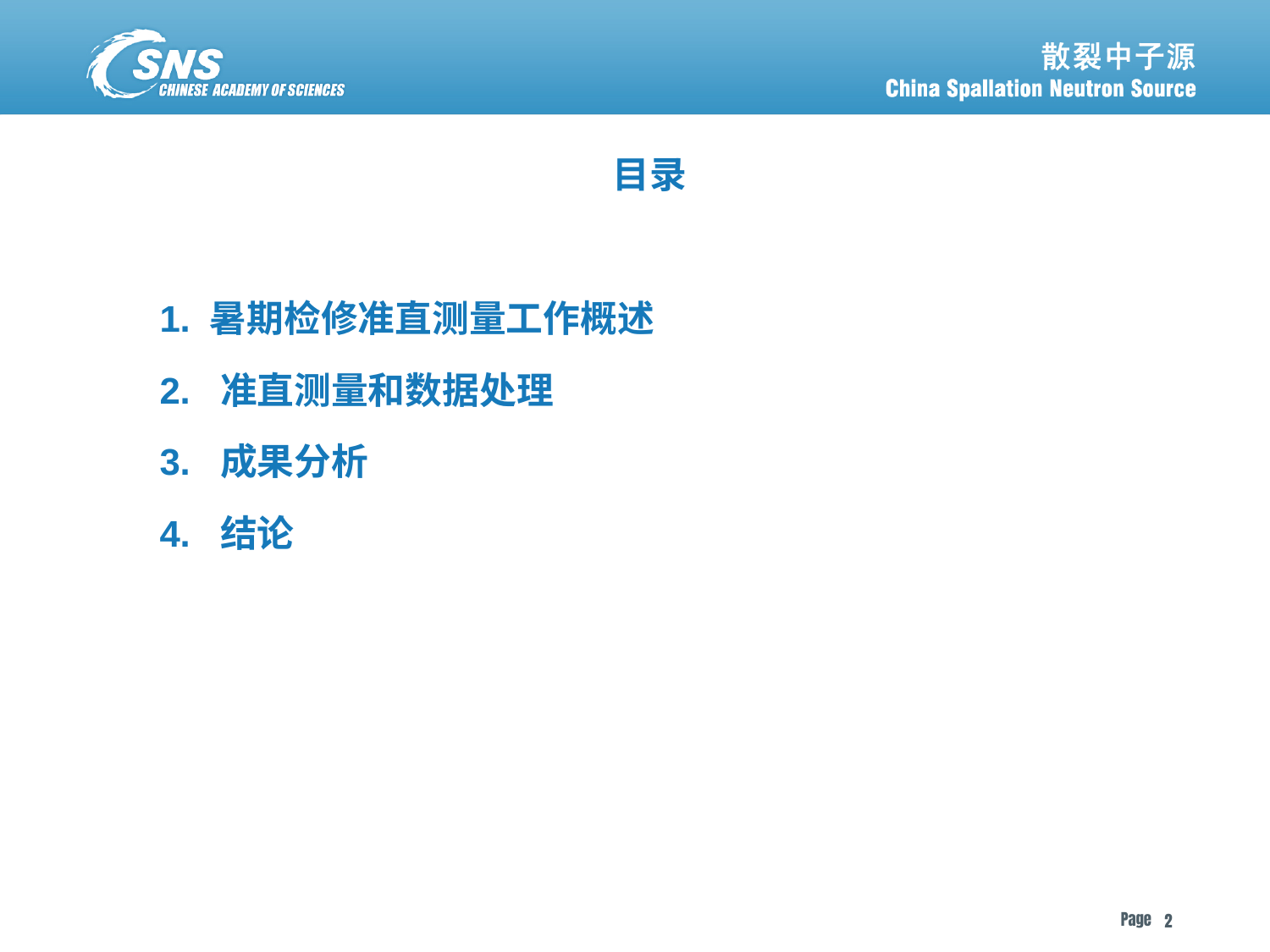

目录

      1. 暑期检修准直测量工作概述
      2.  准直测量和数据处理
      3.  成果分析
      4.  结论
2